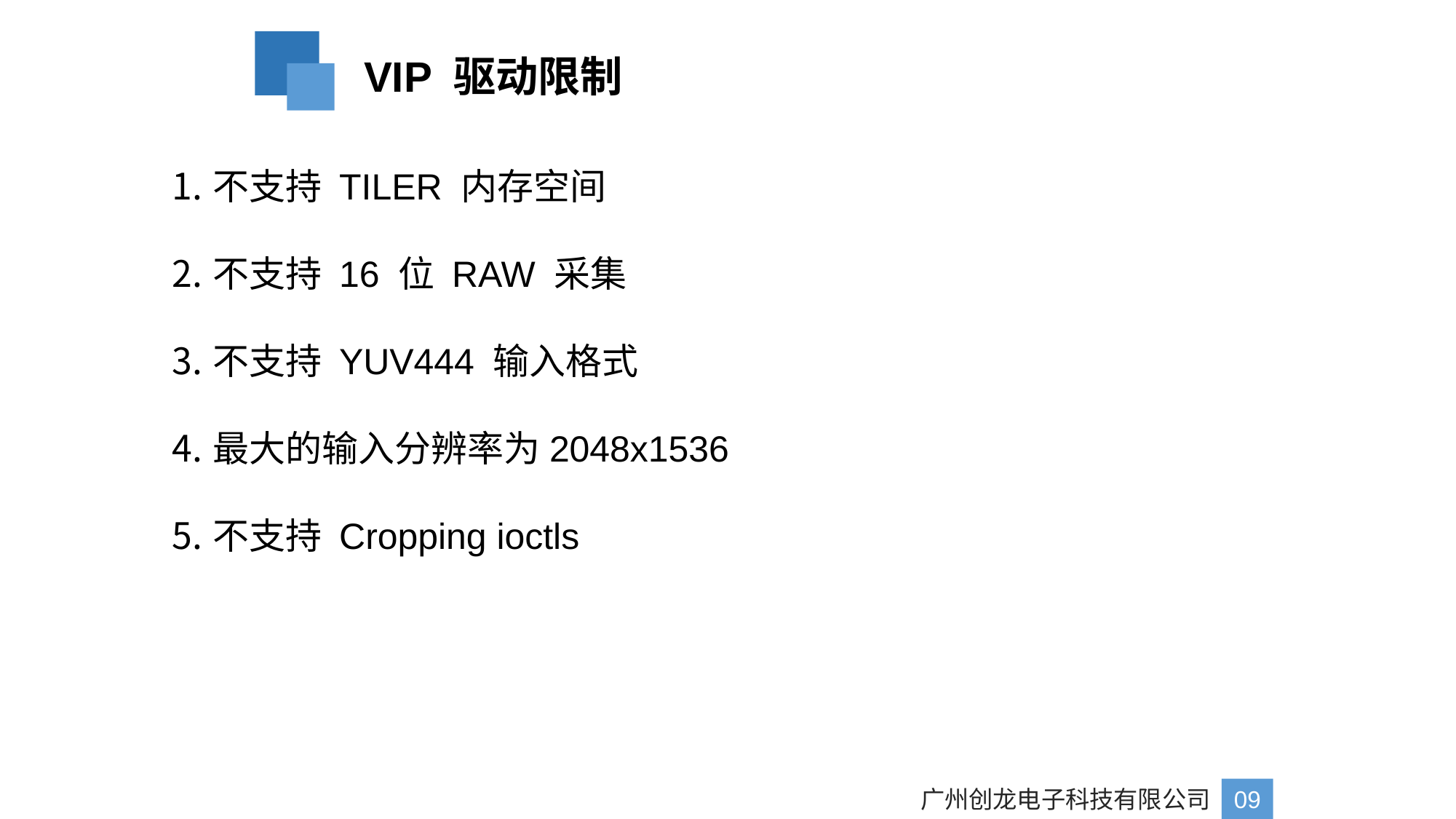

VIP 驱动限制
不支持 TILER 内存空间

不支持 16 位 RAW 采集

不支持 YUV444 输入格式

最大的输入分辨率为2048x1536

不支持 Cropping ioctls
广州创龙电子科技有限公司
09